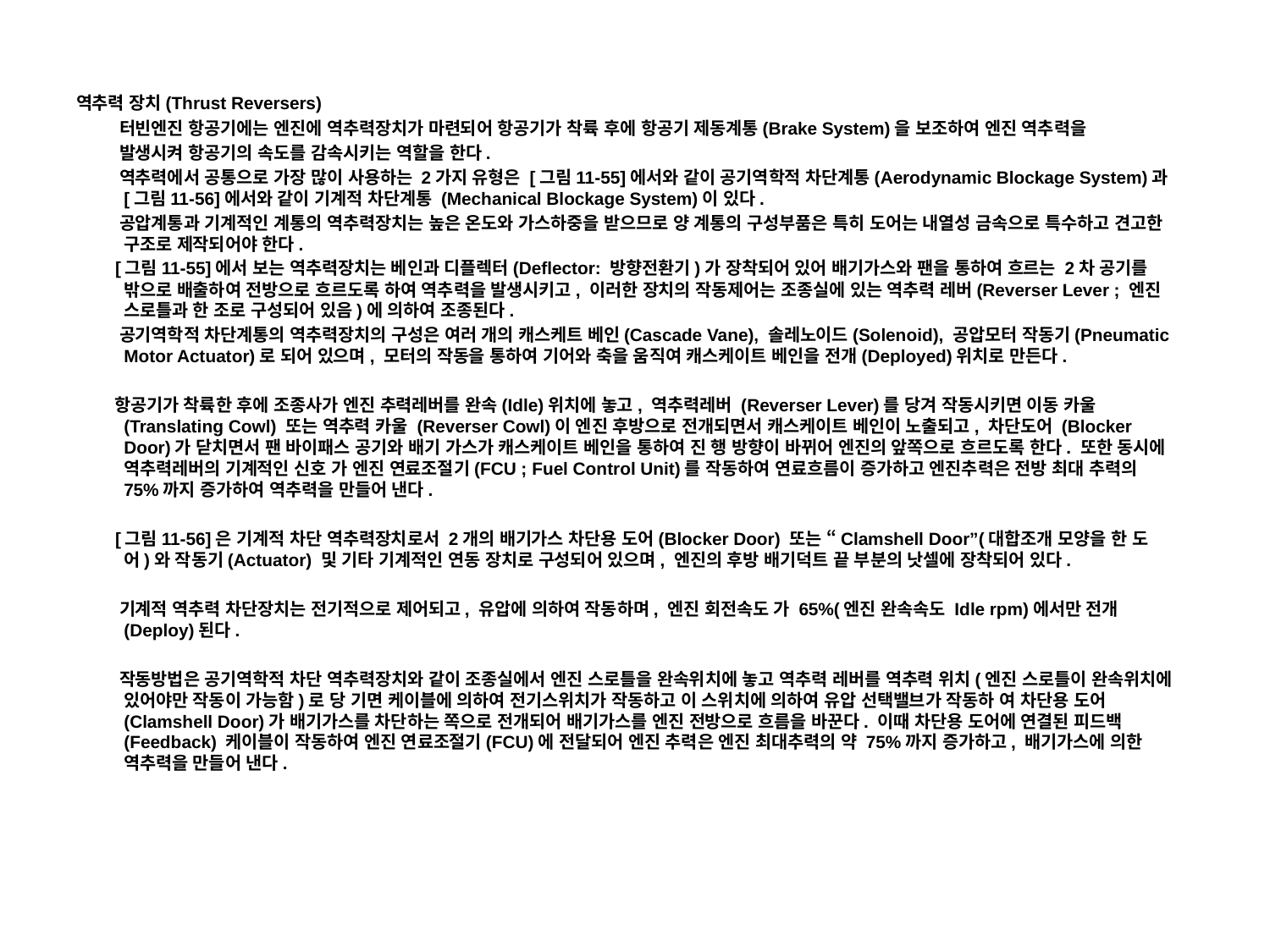

역추력 장치(Thrust Reversers)
        터빈엔진 항공기에는 엔진에 역추력장치가 마련되어 항공기가 착륙 후에 항공기 제동계통(Brake System)을 보조하여 엔진 역추력을
        발생시켜 항공기의 속도를 감속시키는 역할을 한다.
        역추력에서 공통으로 가장 많이 사용하는 2가지 유형은 [그림11-55]에서와 같이 공기역학적 차단계통(Aerodynamic Blockage System)과 [그림11-56]에서와 같이 기계적 차단계통 (Mechanical Blockage System)이 있다.
        공압계통과 기계적인 계통의 역추력장치는 높은 온도와 가스하중을 받으므로 양 계통의 구성부품은 특히 도어는 내열성 금속으로 특수하고 견고한 구조로 제작되어야 한다.
        [그림11-55]에서 보는 역추력장치는 베인과 디플렉터(Deflector: 방향전환기)가 장착되어 있어 배기가스와 팬을 통하여 흐르는 2차 공기를 밖으로 배출하여 전방으로 흐르도록 하여 역추력을 발생시키고, 이러한 장치의 작동제어는 조종실에 있는 역추력 레버(Reverser Lever ; 엔진 스로틀과 한 조로 구성되어 있음)에 의하여 조종된다.
        공기역학적 차단계통의 역추력장치의 구성은 여러 개의 캐스케트 베인(Cascade Vane), 솔레노이드(Solenoid), 공압모터 작동기(Pneumatic Motor Actuator)로 되어 있으며, 모터의 작동을 통하여 기어와 축을 움직여 캐스케이트 베인을 전개(Deployed)위치로 만든다.

       항공기가 착륙한 후에 조종사가 엔진 추력레버를 완속(Idle)위치에 놓고, 역추력레버 (Reverser Lever)를 당겨 작동시키면 이동 카울(Translating Cowl) 또는 역추력 카울 (Reverser Cowl)이 엔진 후방으로 전개되면서 캐스케이트 베인이 노출되고, 차단도어 (Blocker Door)가 닫치면서 팬 바이패스 공기와 배기 가스가 캐스케이트 베인을 통하여 진 행 방향이 바뀌어 엔진의 앞쪽으로 흐르도록 한다. 또한 동시에 역추력레버의 기계적인 신호 가 엔진 연료조절기(FCU ; Fuel Control Unit)를 작동하여 연료흐름이 증가하고 엔진추력은 전방 최대 추력의 75%까지 증가하여 역추력을 만들어 낸다.

        [그림11-56]은 기계적 차단 역추력장치로서 2개의 배기가스 차단용 도어(Blocker Door) 또는 “Clamshell Door”(대합조개 모양을 한 도어)와 작동기(Actuator) 및 기타 기계적인 연동 장치로 구성되어 있으며, 엔진의 후방 배기덕트 끝 부분의 낫셀에 장착되어 있다.

        기계적 역추력 차단장치는 전기적으로 제어되고, 유압에 의하여 작동하며, 엔진 회전속도 가 65%(엔진 완속속도 Idle rpm)에서만 전개(Deploy)된다.

        작동방법은 공기역학적 차단 역추력장치와 같이 조종실에서 엔진 스로틀을 완속위치에 놓고 역추력 레버를 역추력 위치(엔진 스로틀이 완속위치에 있어야만 작동이 가능함)로 당 기면 케이블에 의하여 전기스위치가 작동하고 이 스위치에 의하여 유압 선택밸브가 작동하 여 차단용 도어(Clamshell Door)가 배기가스를 차단하는 쪽으로 전개되어 배기가스를 엔진 전방으로 흐름을 바꾼다. 이때 차단용 도어에 연결된 피드백(Feedback) 케이블이 작동하여 엔진 연료조절기(FCU)에 전달되어 엔진 추력은 엔진 최대추력의 약 75%까지 증가하고, 배기가스에 의한 역추력을 만들어 낸다.